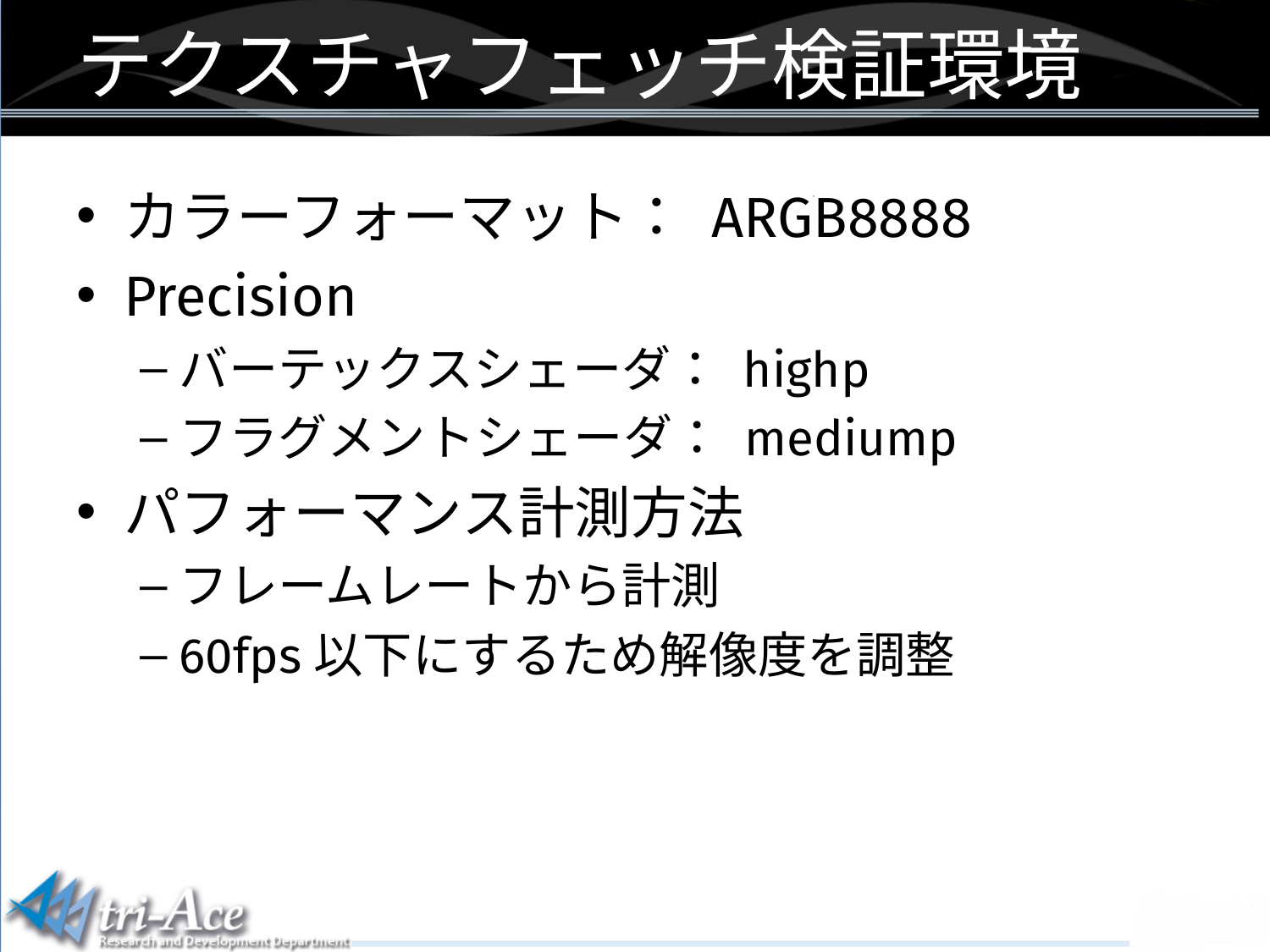

テクスチャフェッチ検証環境
カラーフォーマット： ARGB8888
Precision
バーテックスシェーダ： highp
フラグメントシェーダ： mediump
パフォーマンス計測方法
フレームレートから計測
60fps以下にするため解像度を調整